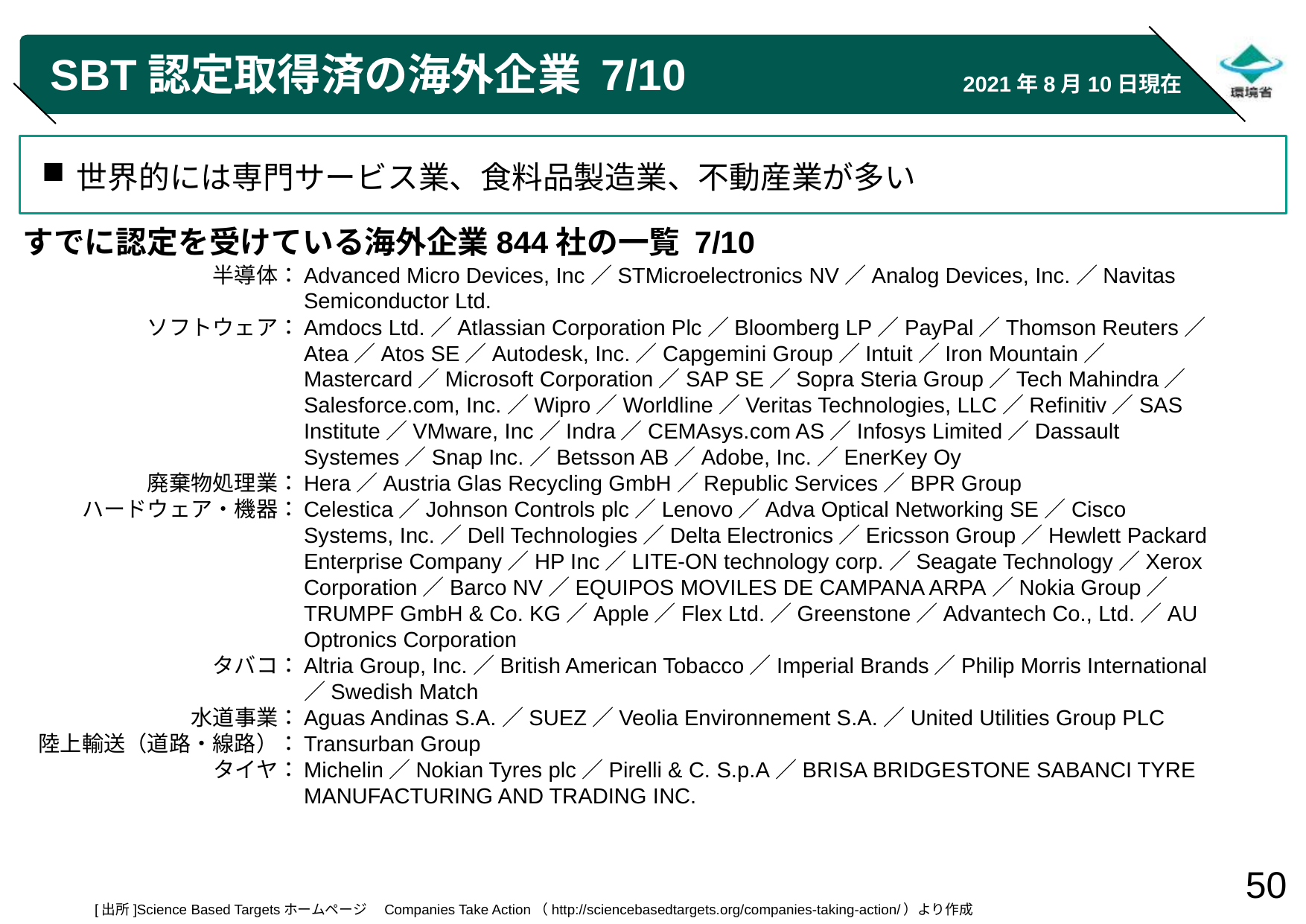

# SBT認定取得済の海外企業 7/10
2021年8月10日現在
世界的には専門サービス業、食料品製造業、不動産業が多い
すでに認定を受けている海外企業844社の一覧 7/10
半導体：

ソフトウェア：

廃棄物処理業：
ハードウェア・機器：

タバコ：

水道事業：
陸上輸送（道路・線路）：
タイヤ：
Advanced Micro Devices, Inc／STMicroelectronics NV／Analog Devices, Inc.／Navitas Semiconductor Ltd.
Amdocs Ltd.／Atlassian Corporation Plc／Bloomberg LP／PayPal／Thomson Reuters／Atea／Atos SE／Autodesk, Inc.／Capgemini Group／Intuit／Iron Mountain／Mastercard／Microsoft Corporation／SAP SE／Sopra Steria Group／Tech Mahindra／Salesforce.com, Inc.／Wipro／Worldline／Veritas Technologies, LLC／Refinitiv／SAS Institute／VMware, Inc／Indra／CEMAsys.com AS／Infosys Limited／Dassault Systemes／Snap Inc.／Betsson AB／Adobe, Inc.／EnerKey Oy
Hera／Austria Glas Recycling GmbH／Republic Services／BPR Group
Celestica／Johnson Controls plc／Lenovo／Adva Optical Networking SE／Cisco Systems, Inc.／Dell Technologies／Delta Electronics／Ericsson Group／Hewlett Packard Enterprise Company／HP Inc／LITE-ON technology corp.／Seagate Technology／Xerox Corporation／Barco NV／EQUIPOS MOVILES DE CAMPANA ARPA／Nokia Group／TRUMPF GmbH & Co. KG／Apple／Flex Ltd.／Greenstone／Advantech Co., Ltd.／AU Optronics Corporation
Altria Group, Inc.／British American Tobacco／Imperial Brands／Philip Morris International／Swedish Match
Aguas Andinas S.A.／SUEZ／Veolia Environnement S.A.／United Utilities Group PLC
Transurban Group
Michelin／Nokian Tyres plc／Pirelli & C. S.p.A／BRISA BRIDGESTONE SABANCI TYRE MANUFACTURING AND TRADING INC.
[出所]Science Based Targetsホームページ　Companies Take Action（http://sciencebasedtargets.org/companies-taking-action/）より作成